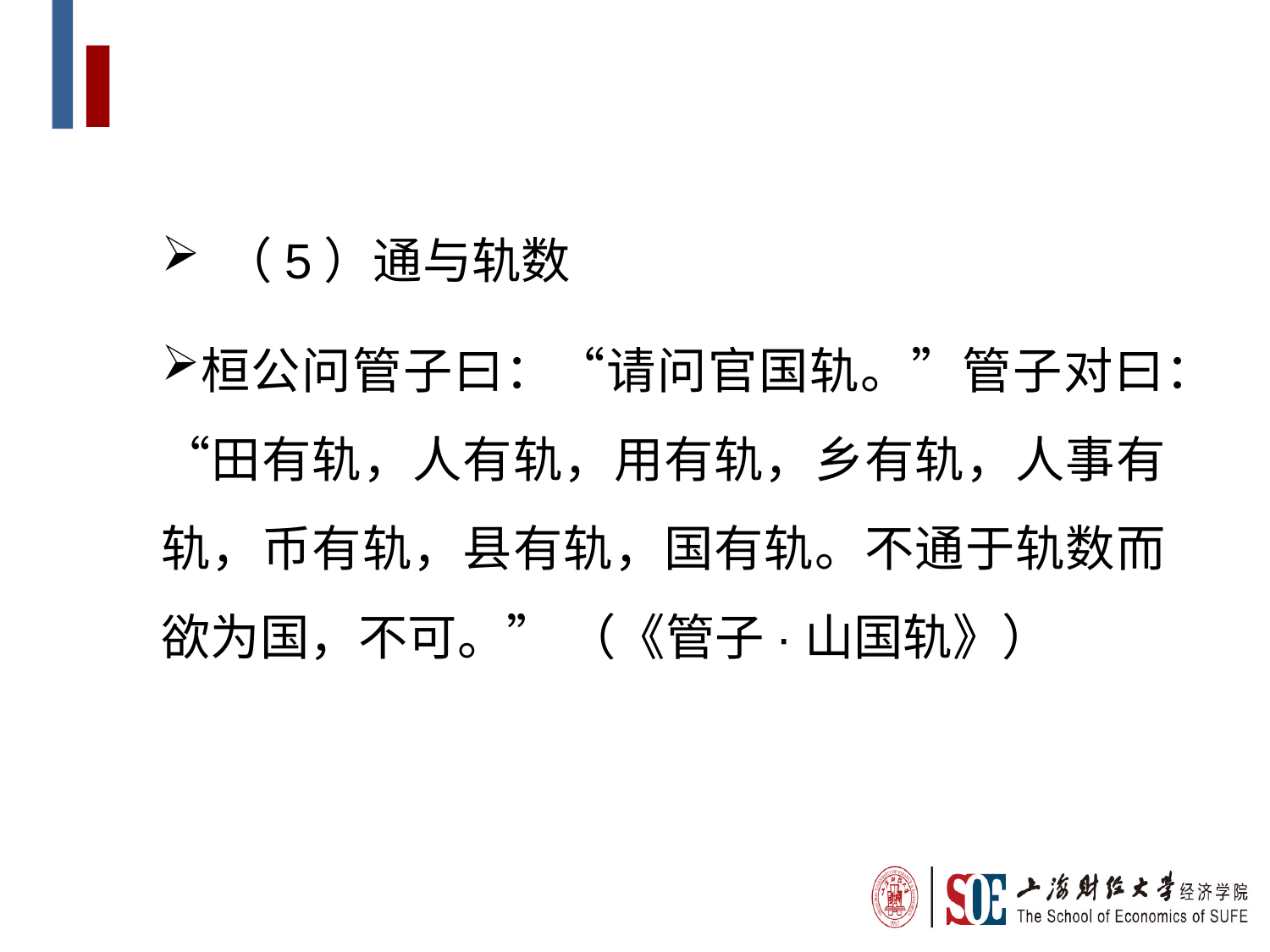

（5）通与轨数
桓公问管子曰：“请问官国轨。”管子对曰：“田有轨，人有轨，用有轨，乡有轨，人事有轨，币有轨，县有轨，国有轨。不通于轨数而欲为国，不可。” （《管子·山国轨》）